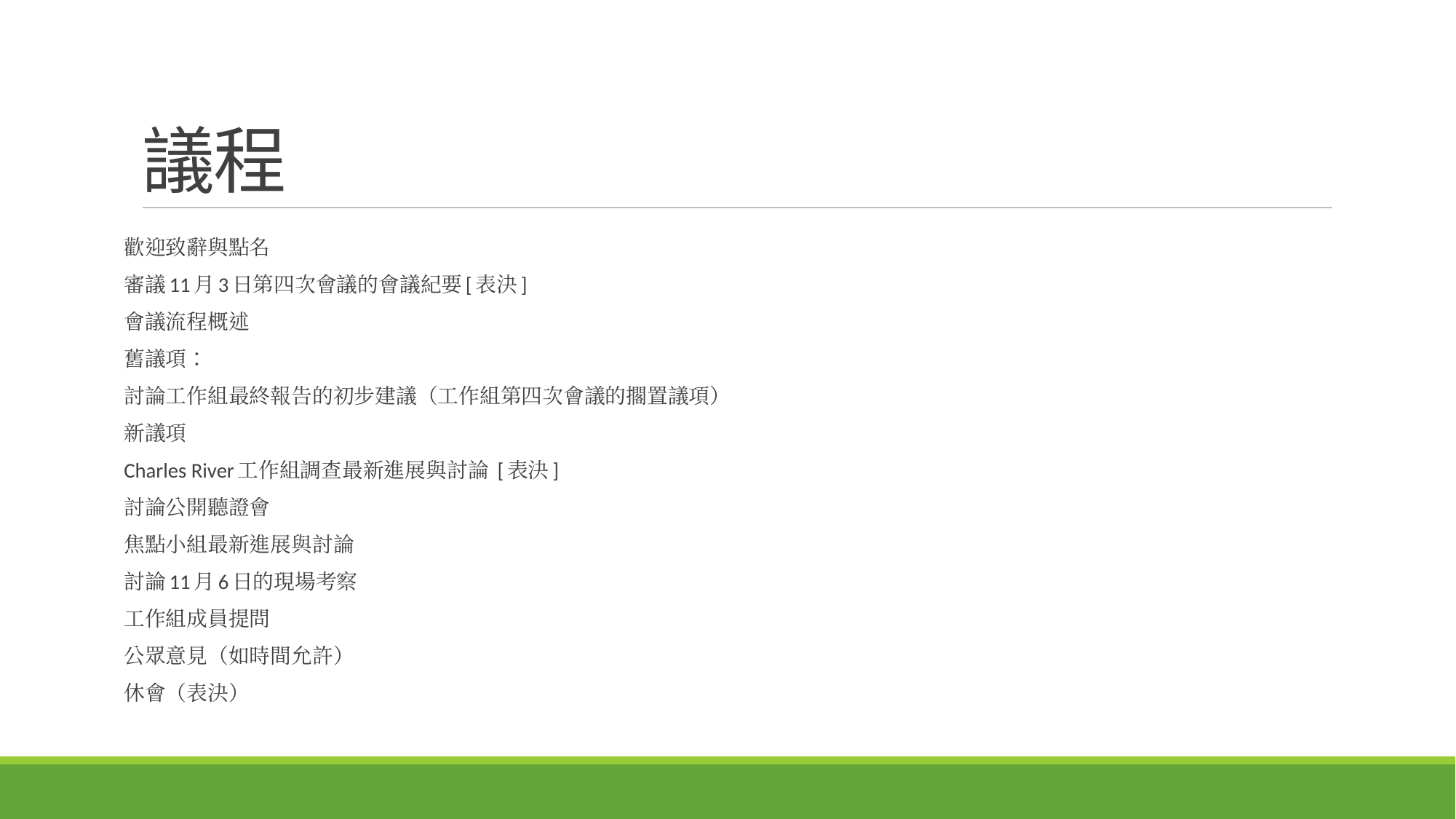

# 議程
歡迎致辭與點名
審議11月3日第四次會議的會議紀要[表決]
會議流程概述
舊議項：
討論工作組最終報告的初步建議（工作組第四次會議的擱置議項）
新議項
Charles River工作組調查最新進展與討論 [表決]
討論公開聽證會
焦點小組最新進展與討論
討論11月6日的現場考察
工作組成員提問
公眾意見（如時間允許）
休會（表決）